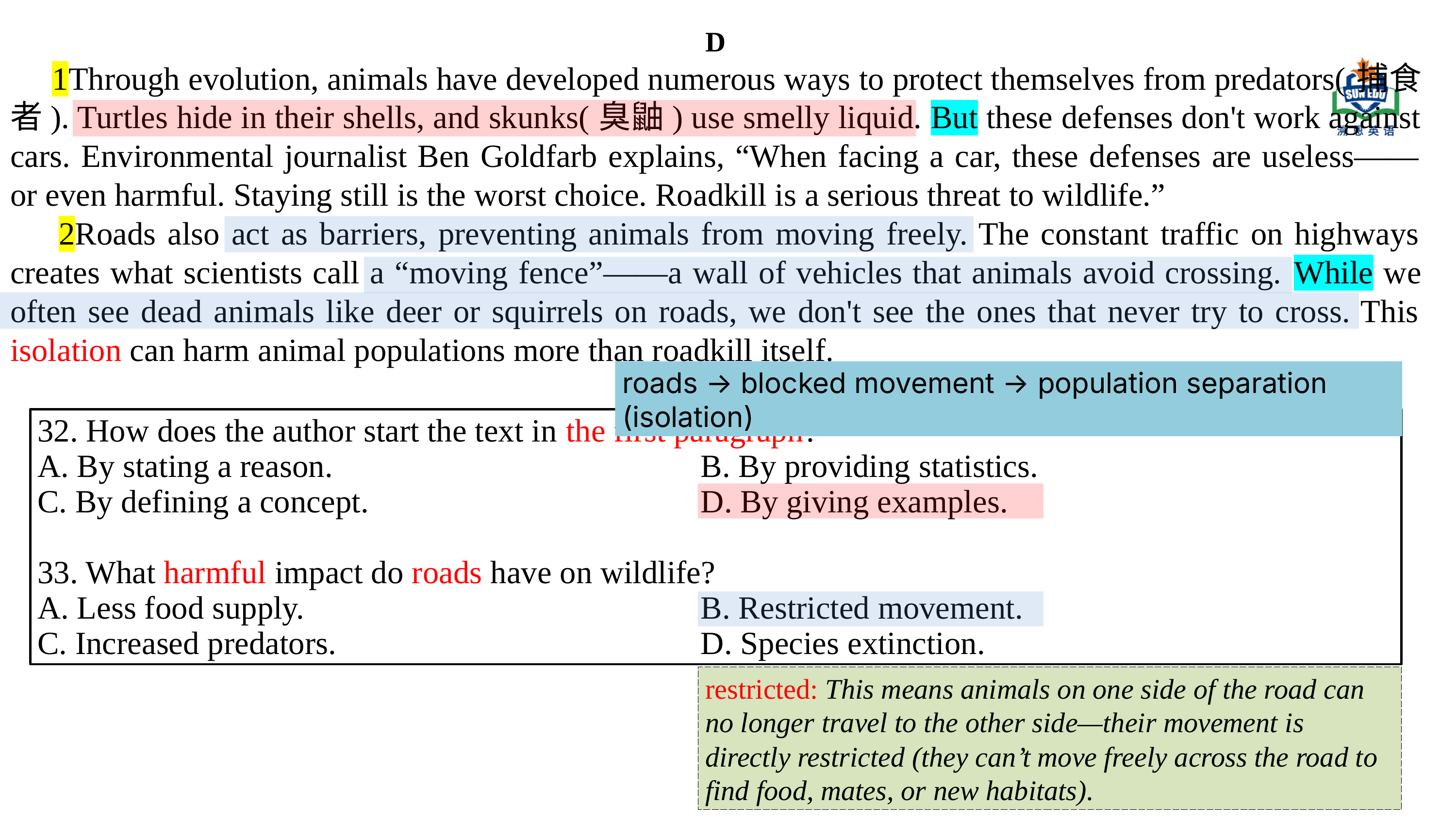

D
  1Through evolution, animals have developed numerous ways to protect themselves from predators(捕食者). Turtles hide in their shells, and skunks(臭鼬) use smelly liquid. But these defenses don't work against cars. Environmental journalist Ben Goldfarb explains, “When facing a car, these defenses are useless—— or even harmful. Staying still is the worst choice. Roadkill is a serious threat to wildlife.”
  2Roads also act as barriers, preventing animals from moving freely. The constant traffic on highways creates what scientists call a “moving fence”——a wall of vehicles that animals avoid crossing. While we often see dead animals like deer or squirrels on roads, we don't see the ones that never try to cross. This isolation can harm animal populations more than roadkill itself.

roads → blocked movement → population separation (isolation)
32. How does the author start the text in the first paragraph?
A. By stating a reason.    					 B. By providing statistics.
C. By defining a concept. 					 D. By giving examples.

33. What harmful impact do roads have on wildlife?
A. Less food supply.						 B. Restricted movement.
C. Increased predators.					 D. Species extinction.

restricted: This means animals on one side of the road can no longer travel to the other side—their movement is directly restricted (they can’t move freely across the road to find food, mates, or new habitats).